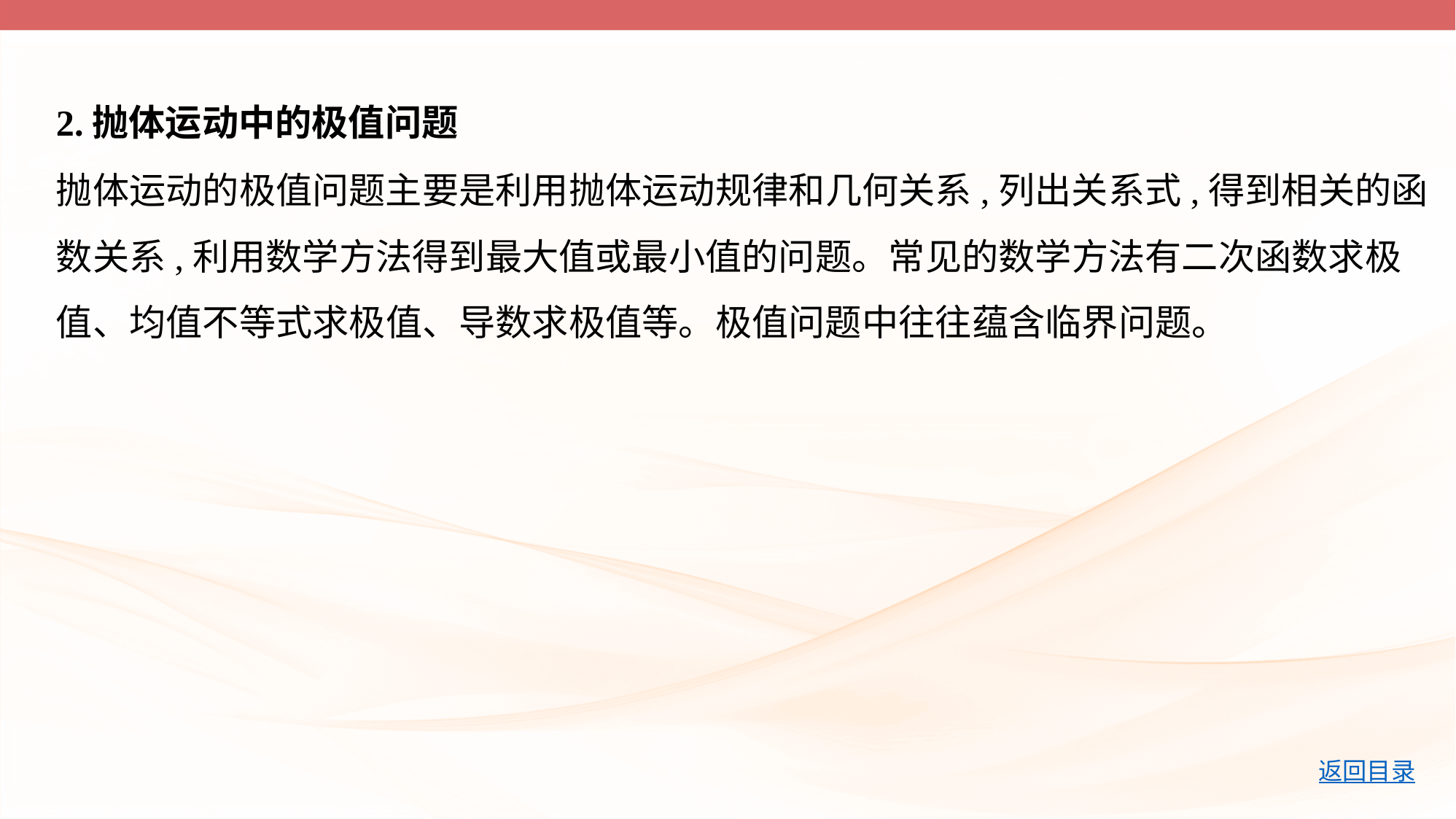

2.抛体运动中的极值问题
抛体运动的极值问题主要是利用抛体运动规律和几何关系,列出关系式,得到相关的函
数关系,利用数学方法得到最大值或最小值的问题。常见的数学方法有二次函数求极
值、均值不等式求极值、导数求极值等。极值问题中往往蕴含临界问题。